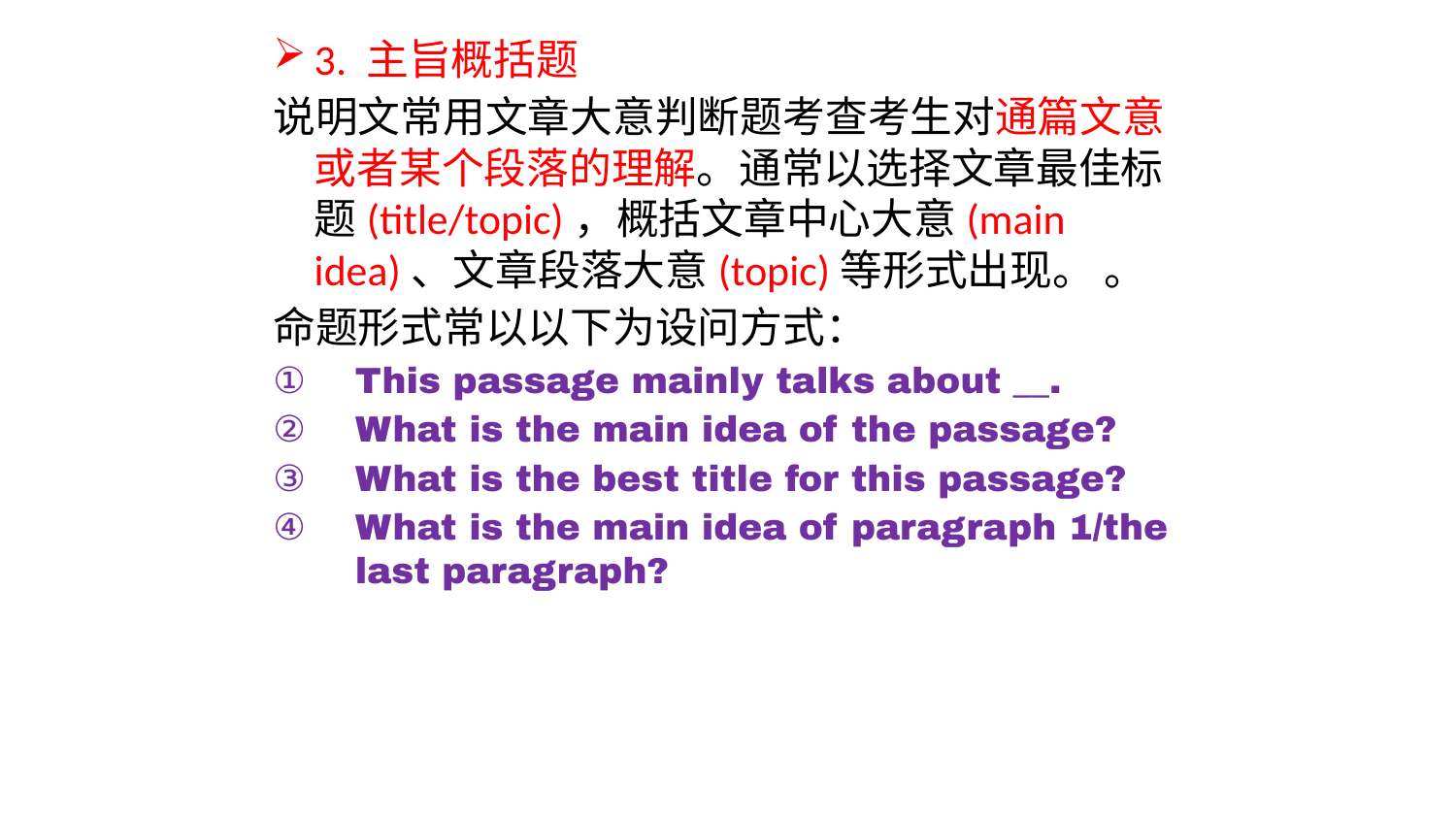

3. 主旨概括题
说明文常用文章大意判断题考查考生对通篇文意或者某个段落的理解。通常以选择文章最佳标题(title/topic)，概括文章中心大意(main idea)、文章段落大意(topic)等形式出现。 。
命题形式常以以下为设问方式：
This passage mainly talks about __.
What is the main idea of the passage?
What is the best title for this passage?
What is the main idea of paragraph 1/the last paragraph?